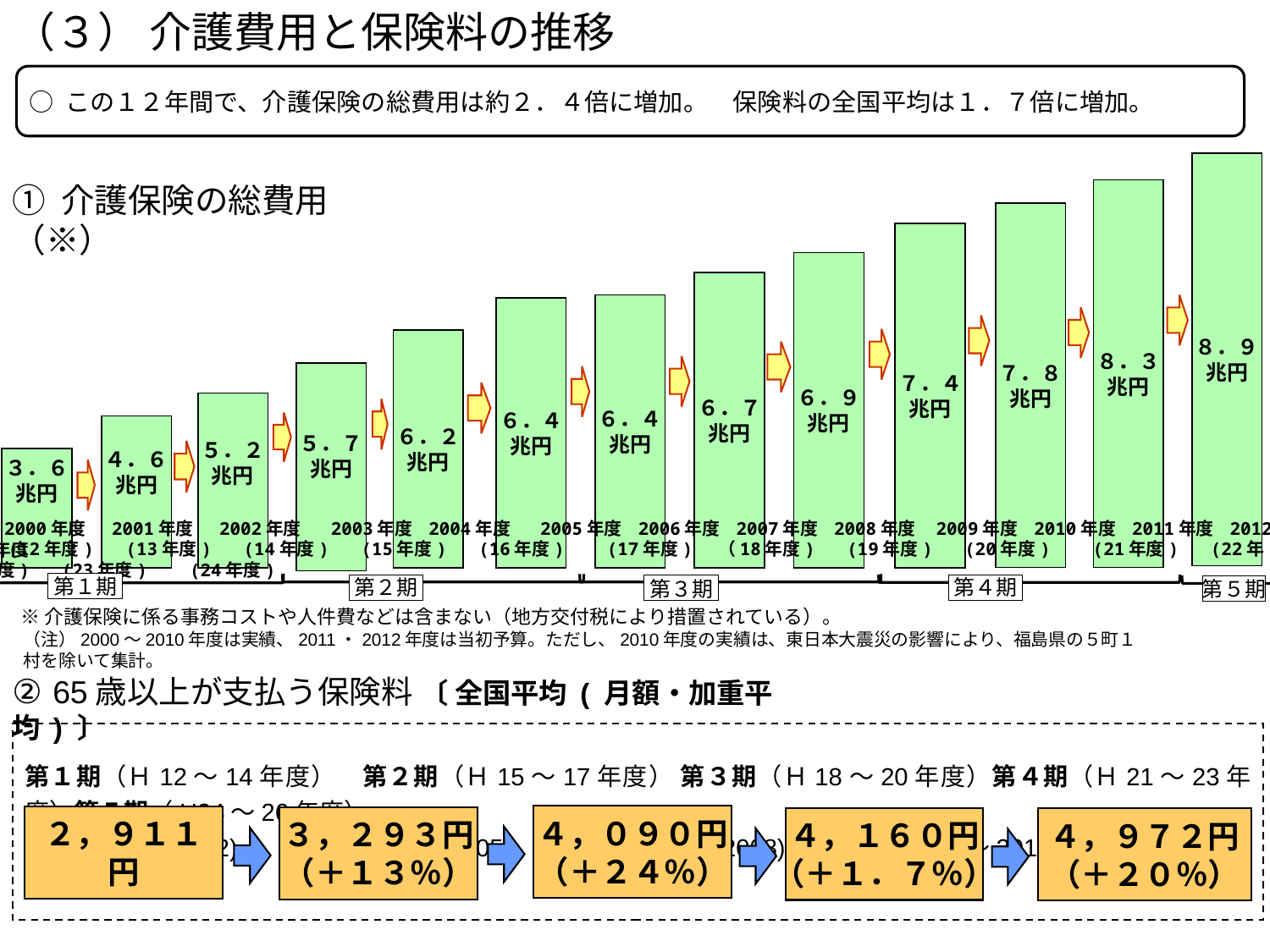

# （３） 介護費用と保険料の推移
○ この１２年間で、介護保険の総費用は約２．４倍に増加。　保険料の全国平均は１．７倍に増加。
８．９
兆円
① 介護保険の総費用（※）
８．３
兆円
７．８
兆円
７．４
兆円
６．９
兆円
６．７
兆円

６．４
兆円
６．４
兆円

６．２
兆円

５．７
兆円

５．２
兆円

４．６
兆円

３．６
兆円

 2000年度　 2001年度 　2002年度  　2003年度   2004年度  　2005年度   2006年度   2007年度   2008年度    2009年度   2010年度   2011年度   2012年度
 (12年度)   (13年度)   (14年度)   (15年度)   (16年度)    (17年度)  （18年度)   (19年度)   (20年度)    (21年度)   (22年度)   (23年度)    (24年度)
第１期
第２期
第４期
第３期
第５期
※介護保険に係る事務コストや人件費などは含まない（地方交付税により措置されている）。
（注）2000～2010年度は実績、2011・2012年度は当初予算。ただし、2010年度の実績は、東日本大震災の影響により、福島県の５町１村を除いて集計。
② 65歳以上が支払う保険料 〔 全国平均 ( 月額・加重平均 ) 〕

第１期（Ｈ12～14年度）　第２期（Ｈ15～17年度） 第３期（Ｈ18～20年度）第４期（Ｈ21～23年度）第５期（H24～26年度）
  　(2000～2002)               (2003～2005)               (2006～2008)               (2009～2011)　　　　 　　　(2012～2014)

４，０９０円
（＋２４％）
２，９１１円
３，２９３円
（＋１３％）
４，１６０円
（＋１．７％）
４，９７２円
（＋２０％）